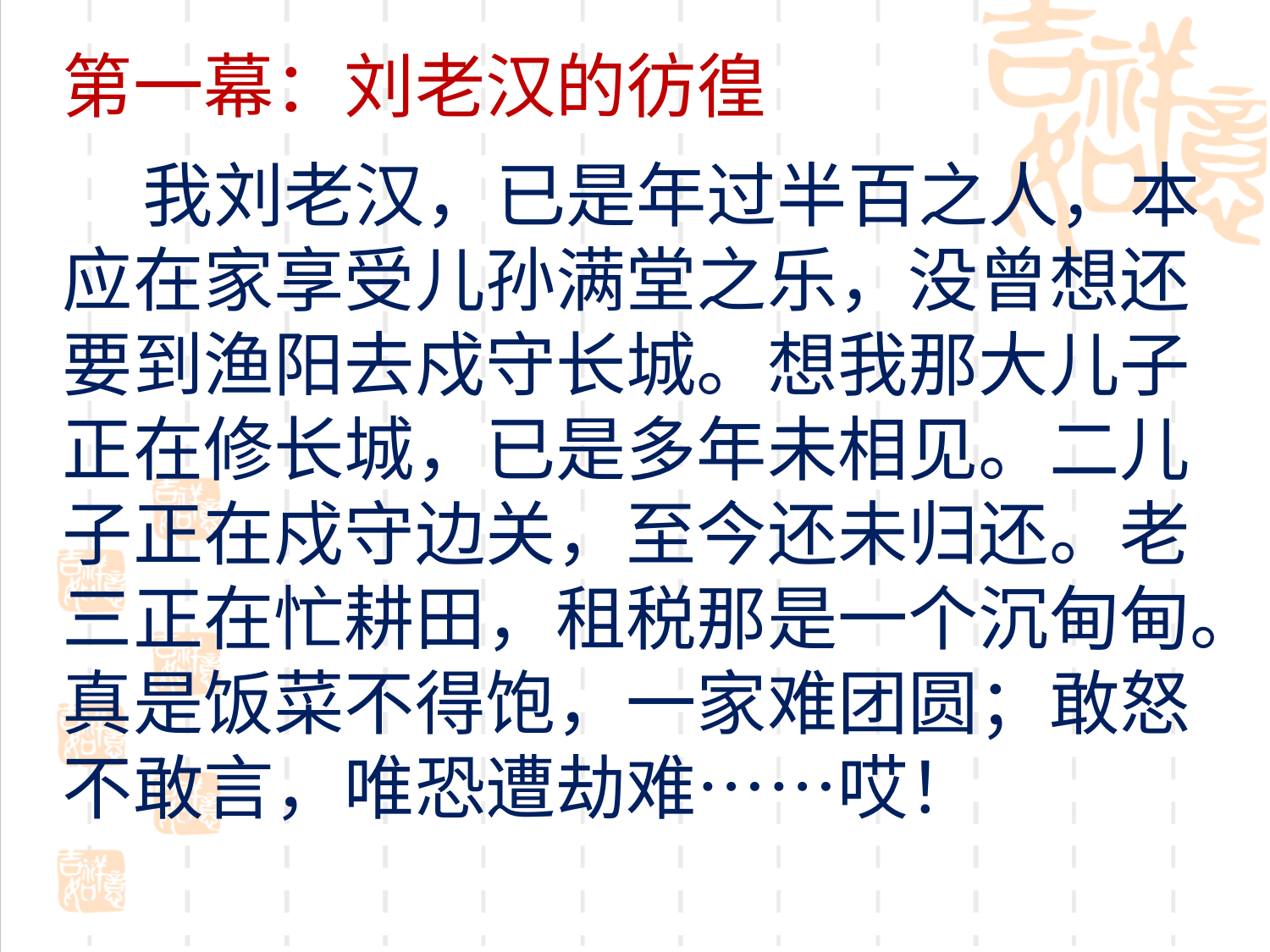

第一幕：刘老汉的彷徨
    我刘老汉，已是年过半百之人，本应在家享受儿孙满堂之乐，没曾想还要到渔阳去戍守长城。想我那大儿子正在修长城，已是多年未相见。二儿子正在戍守边关，至今还未归还。老三正在忙耕田，租税那是一个沉甸甸。真是饭菜不得饱，一家难团圆；敢怒不敢言，唯恐遭劫难……哎！